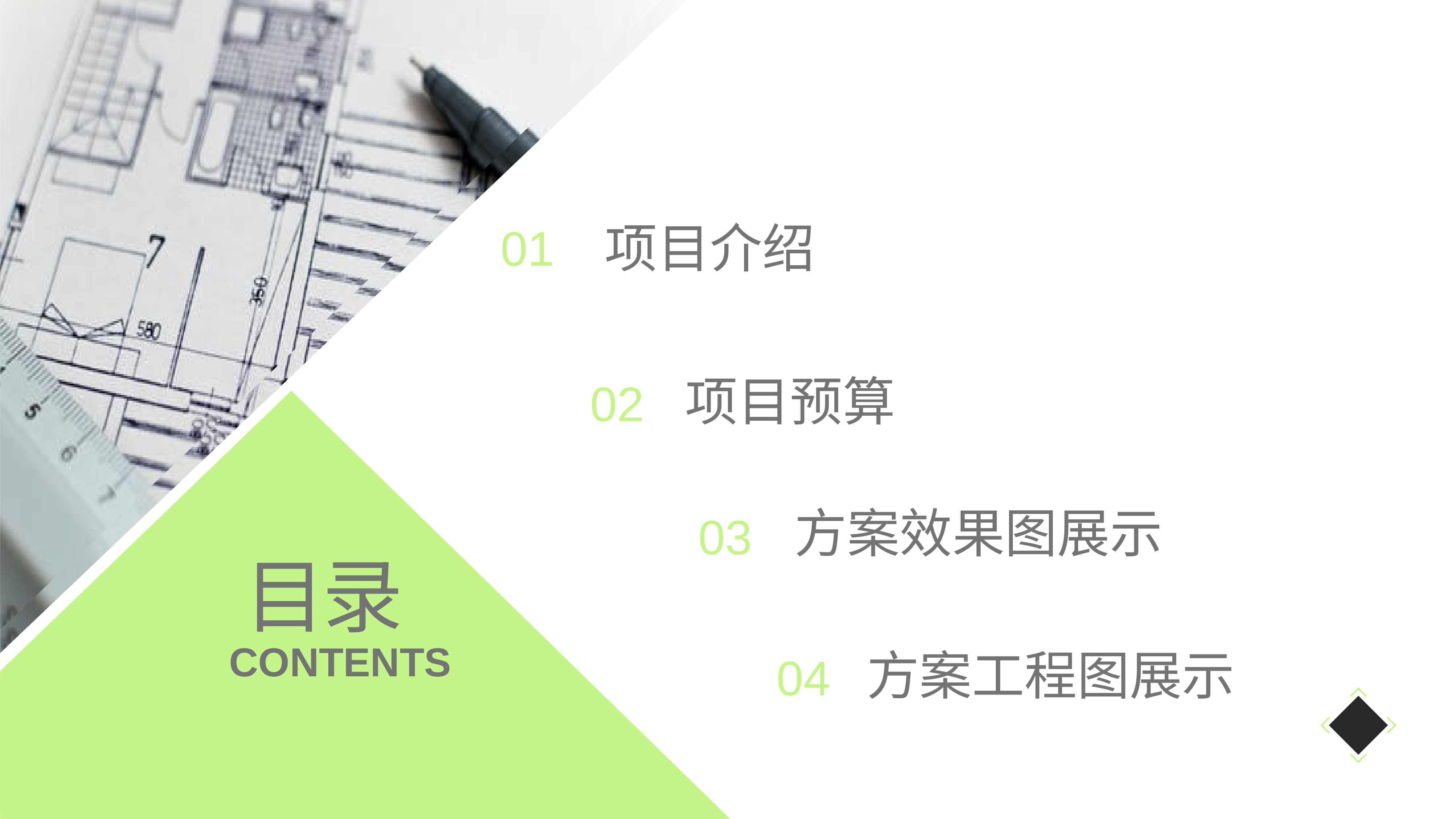

项目介绍
01
在此录入此部分的内容及说明，简单扼要
项目预算
02
自我评价

方案效果图展示
03
目录
CONTENTS
方案工程图展示
04